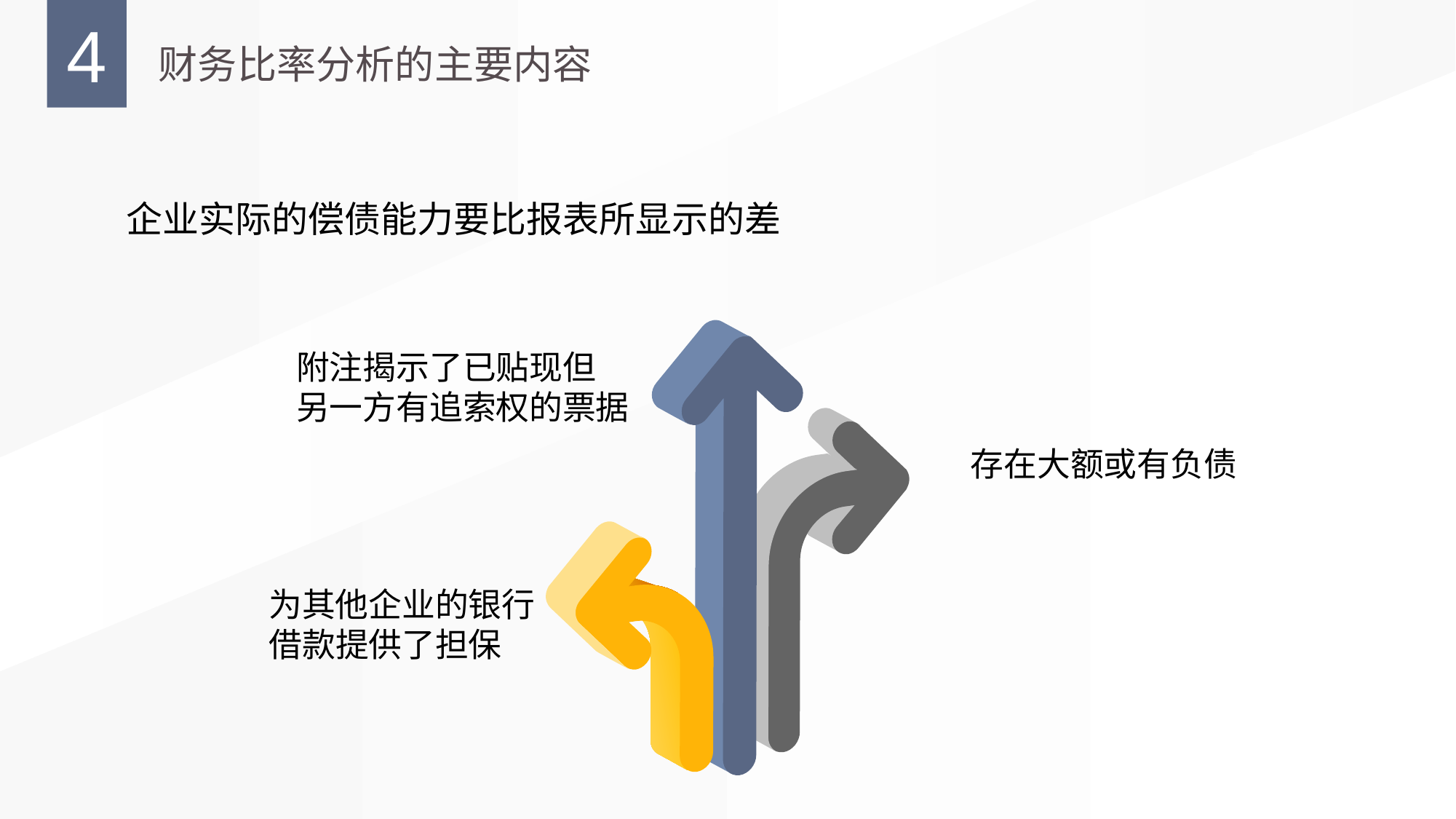

企业实际的偿债能力要比报表所显示的差

附注揭示了已贴现但
另一方有追索权的票据
存在大额或有负债
为其他企业的银行借款提供了担保